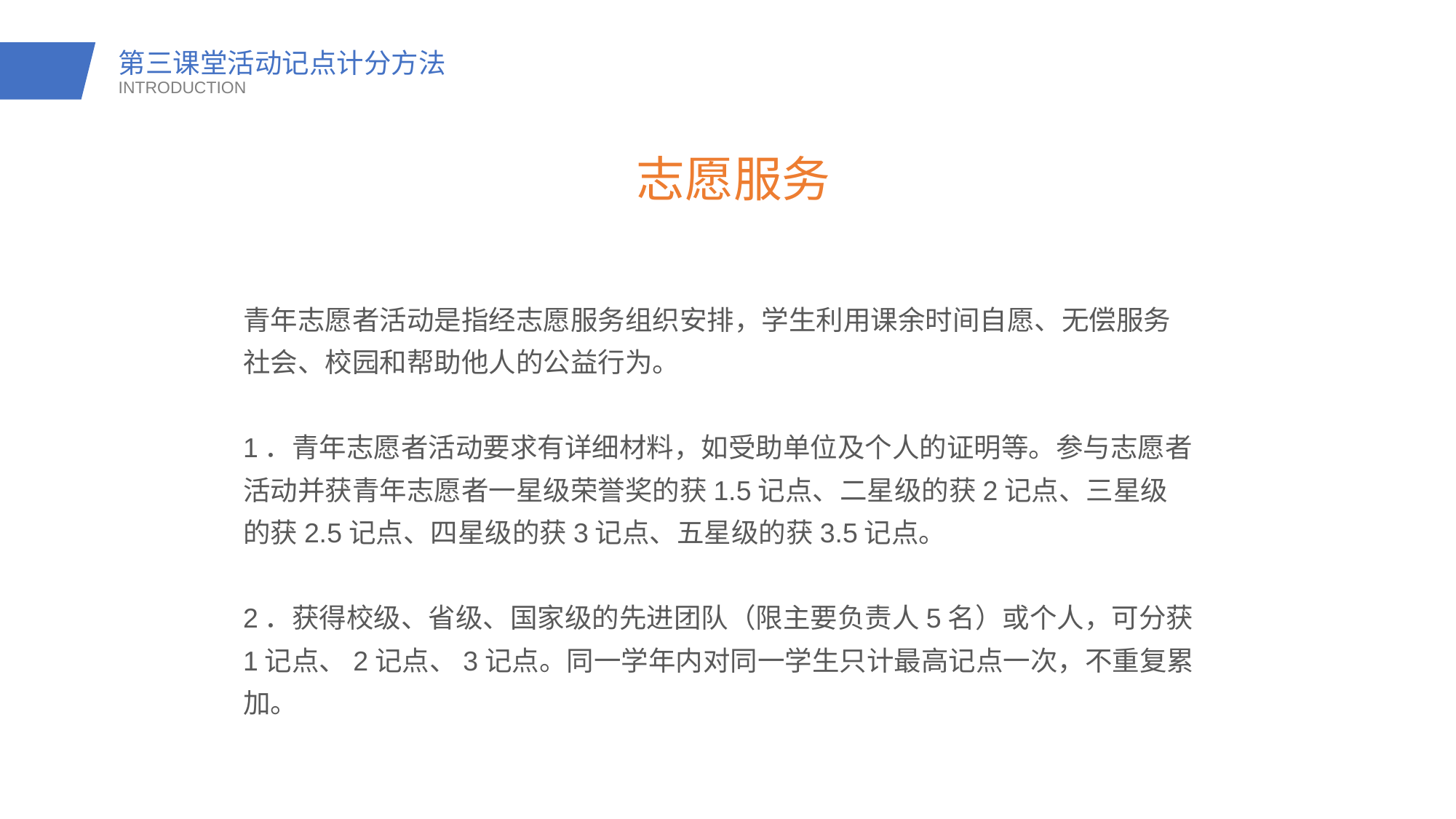

第三课堂活动记点计分方法
INTRODUCTION
志愿服务
青年志愿者活动是指经志愿服务组织安排，学生利用课余时间自愿、无偿服务社会、校园和帮助他人的公益行为。

1．青年志愿者活动要求有详细材料，如受助单位及个人的证明等。参与志愿者活动并获青年志愿者一星级荣誉奖的获1.5记点、二星级的获2记点、三星级的获2.5记点、四星级的获3记点、五星级的获3.5记点。

2．获得校级、省级、国家级的先进团队（限主要负责人5名）或个人，可分获1记点、2记点、3记点。同一学年内对同一学生只计最高记点一次，不重复累加。